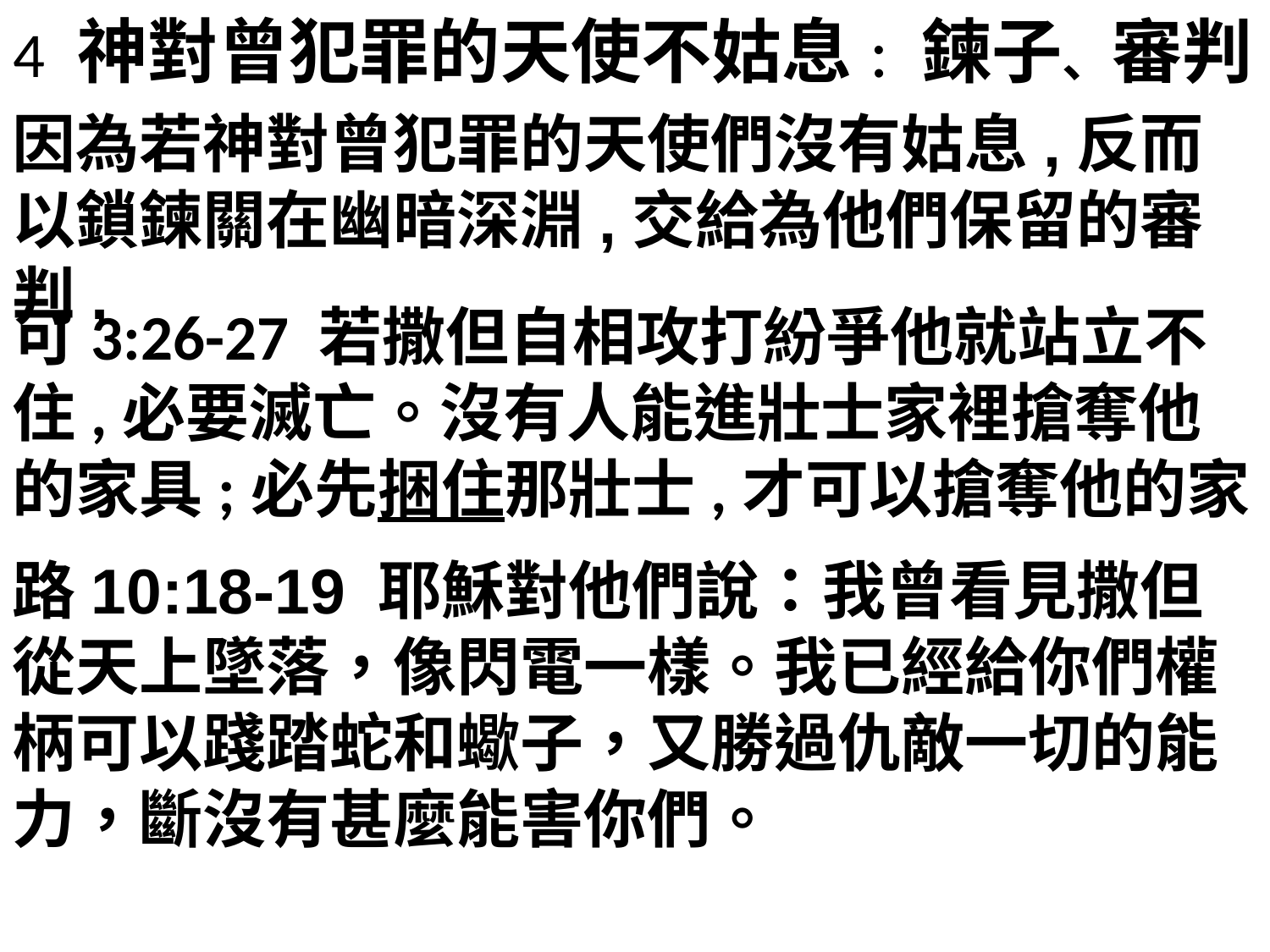

# 4 神對曾犯罪的天使不姑息: 鍊子、審判
因為若神對曾犯罪的天使們沒有姑息,反而以鎖鍊關在幽暗深淵,交給為他們保留的審判,
可3:26-27 若撒但自相攻打紛爭他就站立不住,必要滅亡。沒有人能進壯士家裡搶奪他的家具;必先捆住那壯士,才可以搶奪他的家。

路10:18-19 耶穌對他們說：我曾看見撒但從天上墜落，像閃電一樣。我已經給你們權柄可以踐踏蛇和蠍子，又勝過仇敵一切的能力，斷沒有甚麼能害你們。